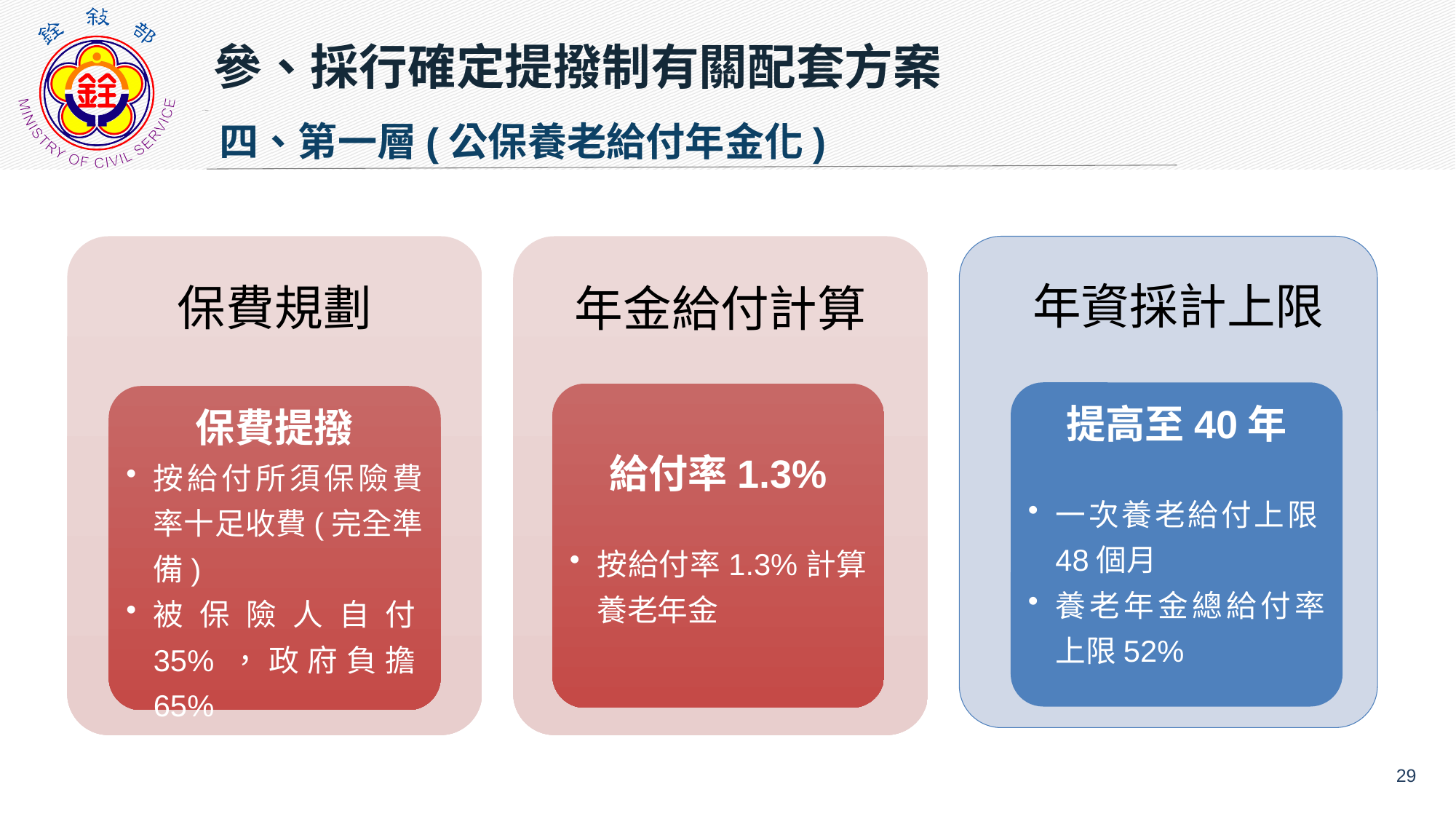

參、採行確定提撥制有關配套方案
四、第一層(公保養老給付年金化)
保費規劃
年金給付計算

給付率1.3%

按給付率1.3%計算養老年金
保費提撥
按給付所須保險費率十足收費(完全準備)
被保險人自付35%，政府負擔65%

    年資採計上限

提高至40年

一次養老給付上限48個月
養老年金總給付率上限52%